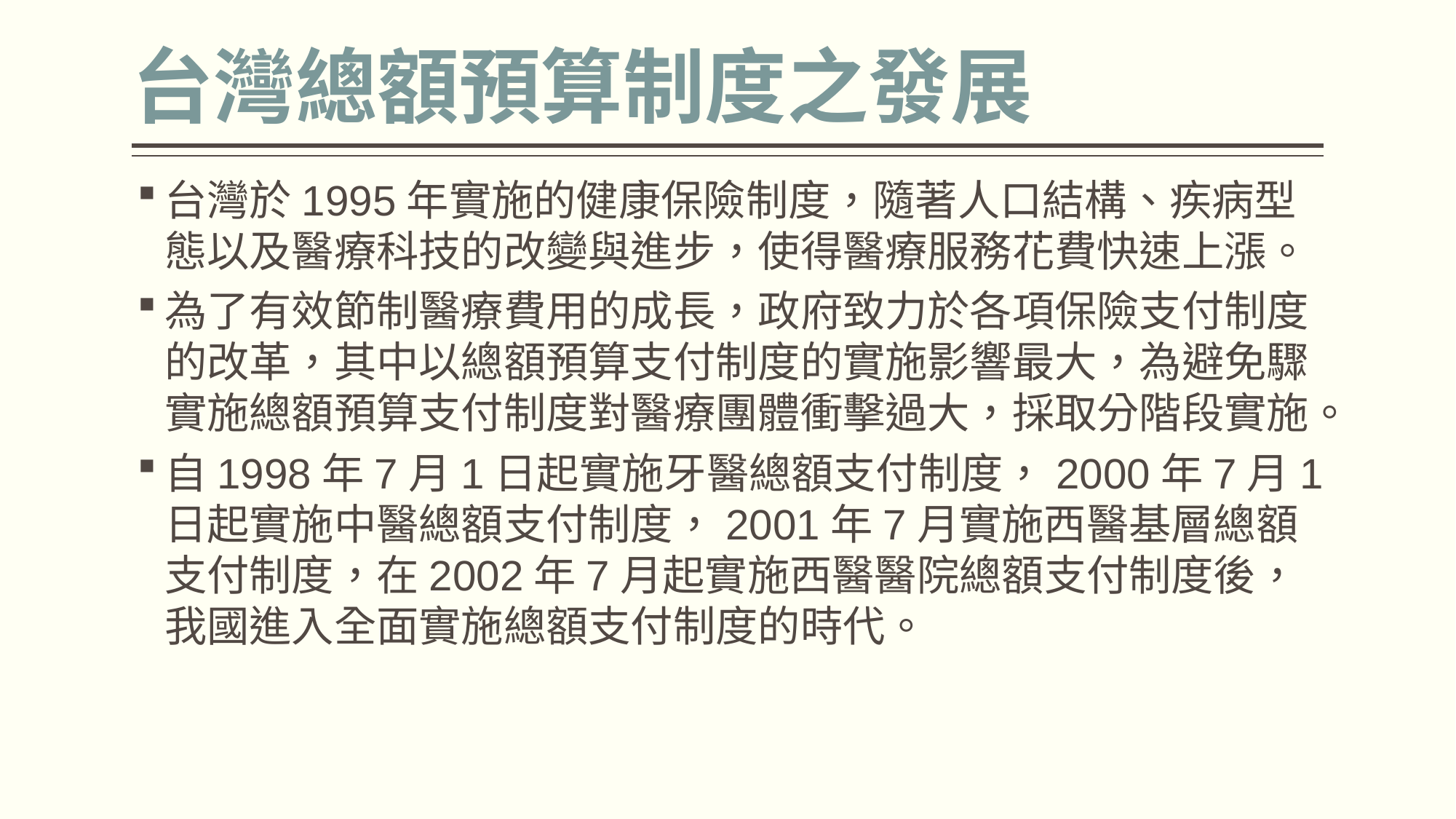

# 台灣總額預算制度之發展
台灣於1995年實施的健康保險制度，隨著人口結構、疾病型態以及醫療科技的改變與進步，使得醫療服務花費快速上漲。
為了有效節制醫療費用的成長，政府致力於各項保險支付制度的改革，其中以總額預算支付制度的實施影響最大，為避免驟實施總額預算支付制度對醫療團體衝擊過大，採取分階段實施。
自1998年7月1日起實施牙醫總額支付制度，2000年7月1日起實施中醫總額支付制度，2001年7月實施西醫基層總額支付制度，在2002年7月起實施西醫醫院總額支付制度後，我國進入全面實施總額支付制度的時代。